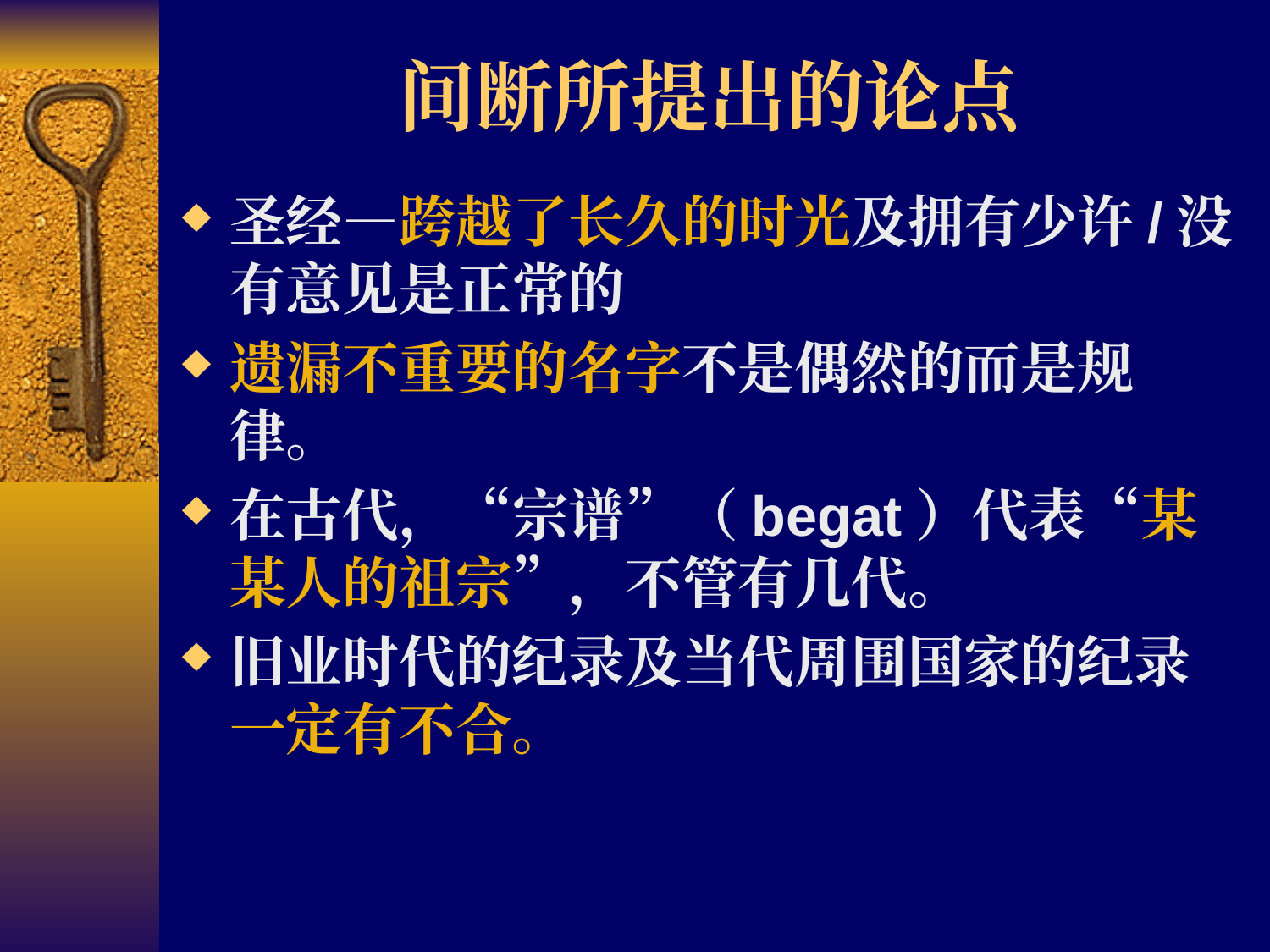

# 间断所提出的论点
圣经—跨越了长久的时光及拥有少许/没有意见是正常的
遗漏不重要的名字不是偶然的而是规律。
在古代，“宗谱”（begat）代表“某某人的祖宗”，不管有几代。
旧业时代的纪录及当代周围国家的纪录一定有不合。